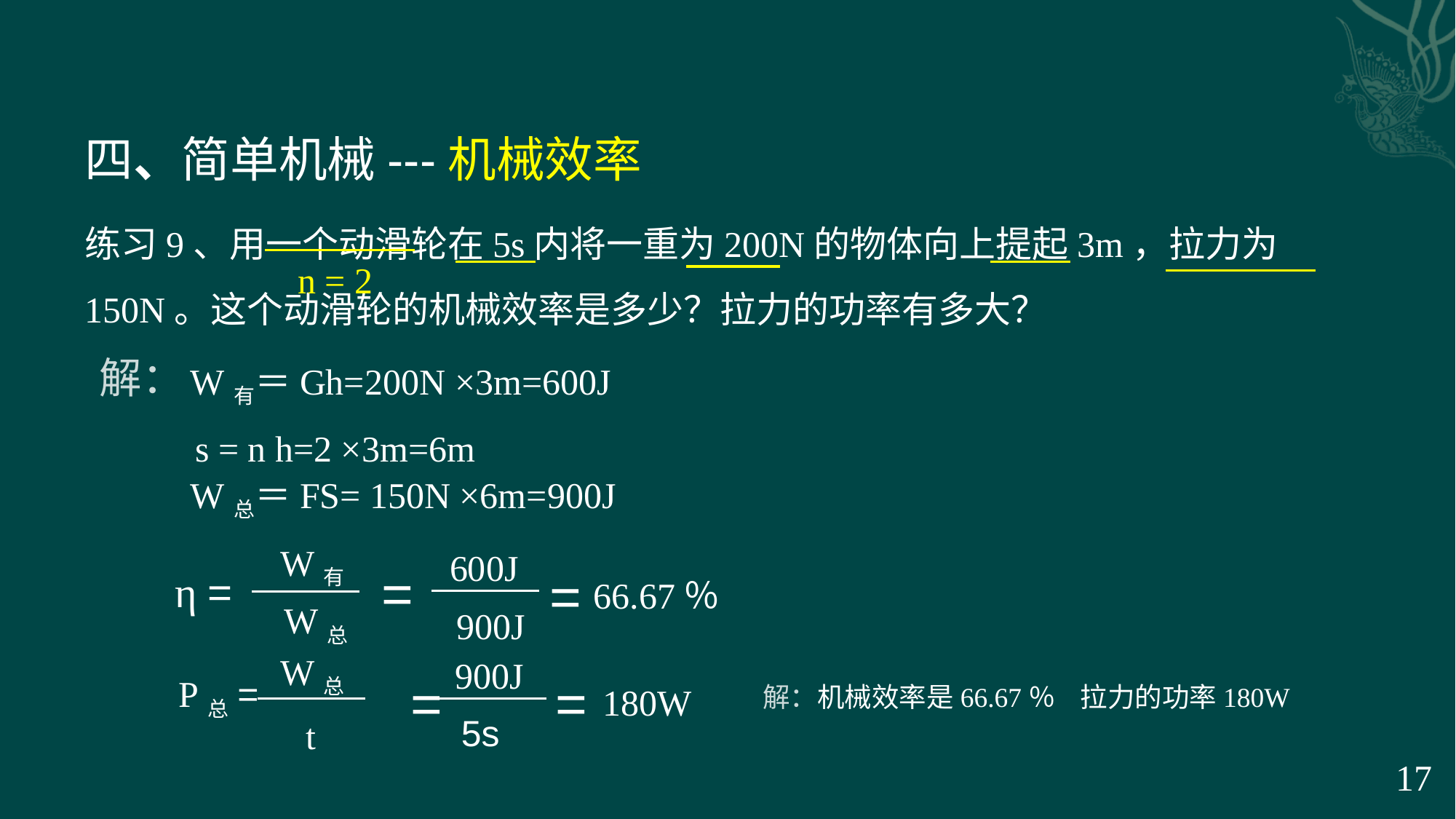

四、简单机械---机械效率
练习9、用一个动滑轮在5s内将一重为200N的物体向上提起3m，拉力为150N。这个动滑轮的机械效率是多少？拉力的功率有多大？
n = 2
解：
W有＝Gh=200N ×3m=600J
s = n h=2 ×3m=6m
W总＝FS= 150N ×6m=900J
W有
600J
=
=
η =
66.67％
W总
900J
W总
900J
=
=
P总=
180W
解：机械效率是66.67％    拉力的功率180W

5s
t
17